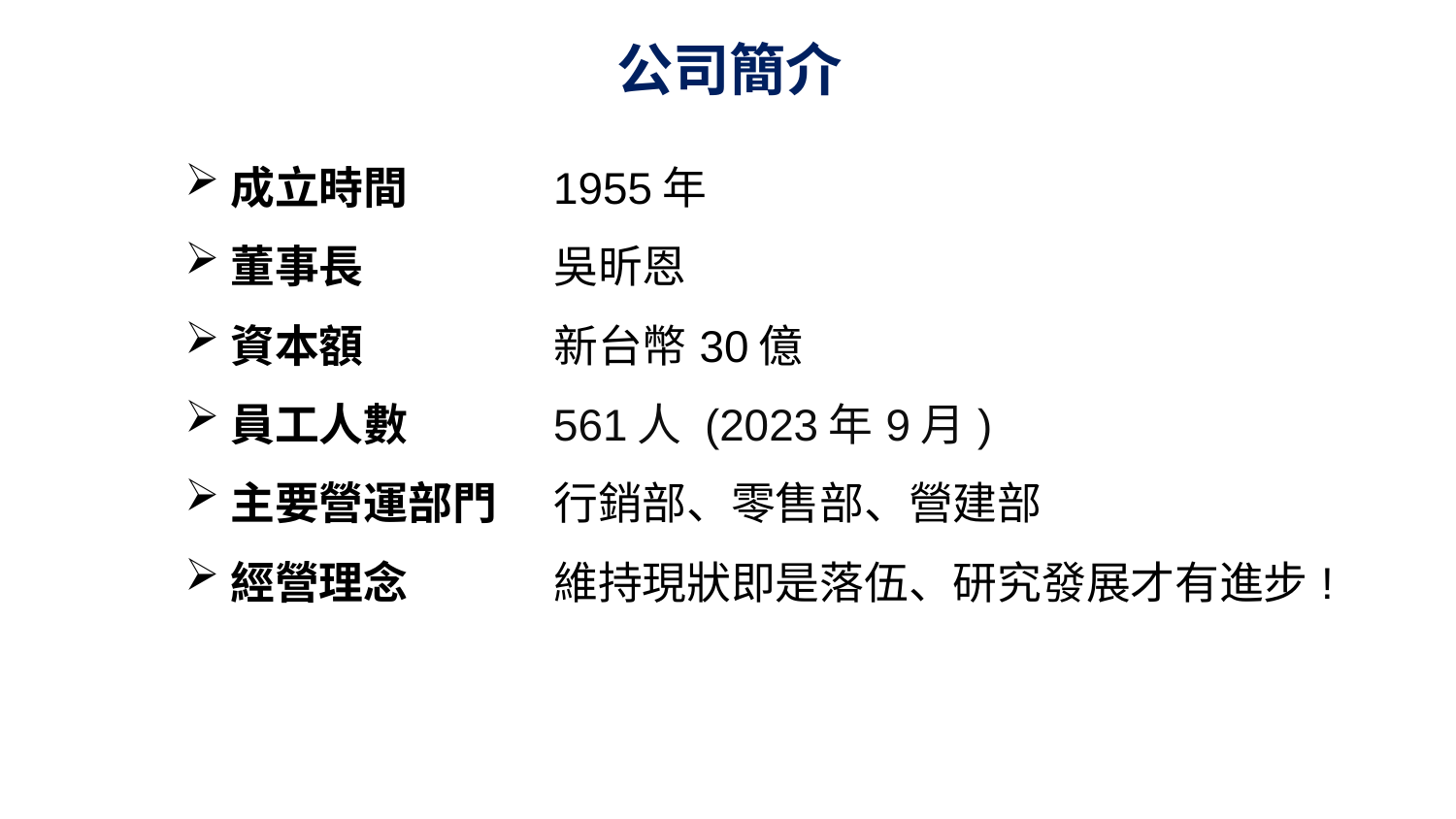

# 公司簡介
| 成立時間 | 1955年 |
| --- | --- |
| 董事長 | 吳昕恩 |
| 資本額 | 新台幣30億 |
| 員工人數 | 561人 (2023年9月) |
| 主要營運部門 | 行銷部、零售部、營建部 |
| 經營理念 | 維持現狀即是落伍、研究發展才有進步! |